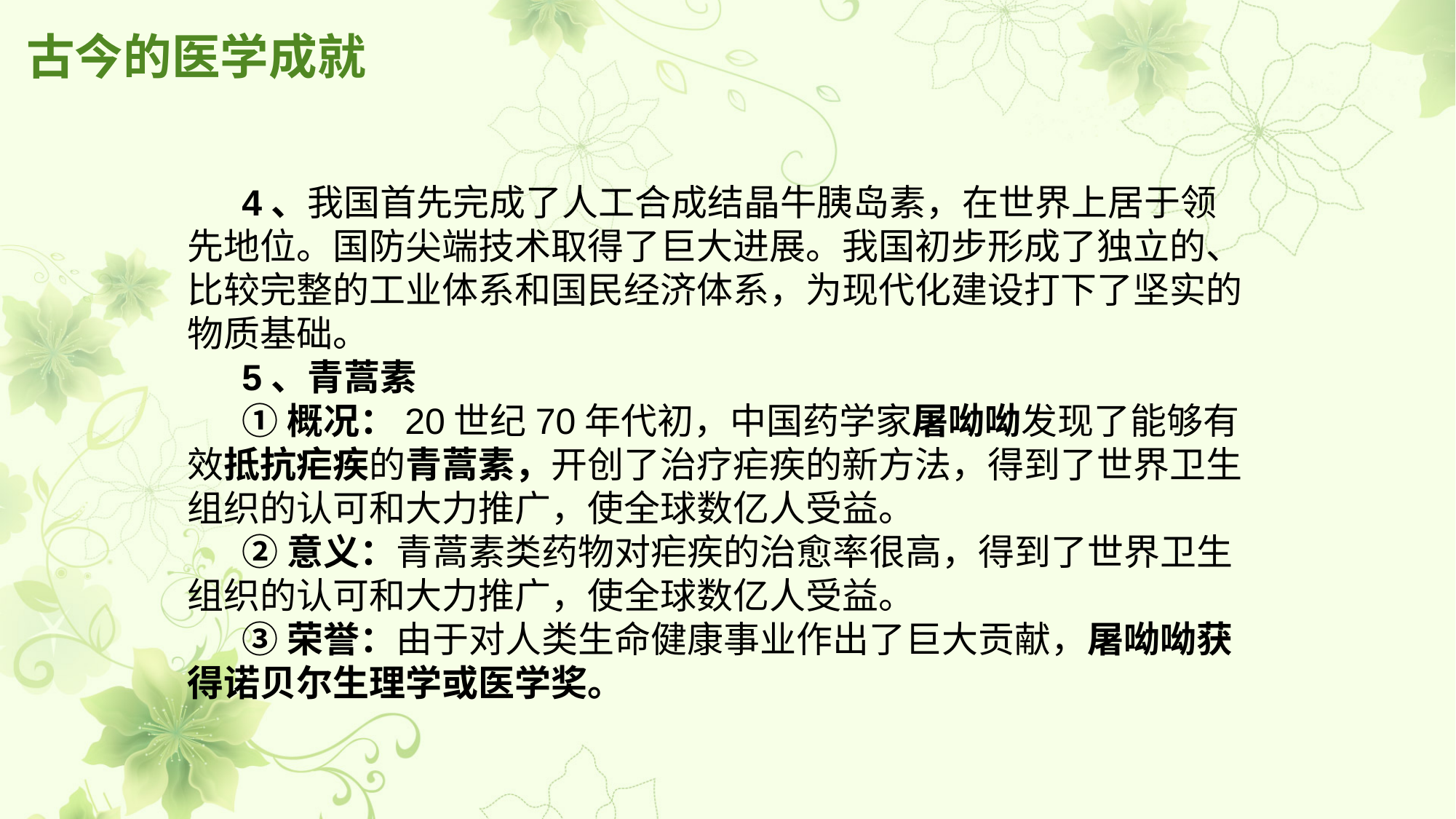

# 古今的医学成就
4、我国首先完成了人工合成结晶牛胰岛素，在世界上居于领先地位。国防尖端技术取得了巨大进展。我国初步形成了独立的、比较完整的工业体系和国民经济体系，为现代化建设打下了坚实的物质基础。
5、青蒿素
①概况：20世纪70年代初，中国药学家屠呦呦发现了能够有效抵抗疟疾的青蒿素，开创了治疗疟疾的新方法，得到了世界卫生组织的认可和大力推广，使全球数亿人受益。
②意义：青蒿素类药物对疟疾的治愈率很高，得到了世界卫生组织的认可和大力推广，使全球数亿人受益。
③荣誉：由于对人类生命健康事业作出了巨大贡献，屠呦呦获得诺贝尔生理学或医学奖。